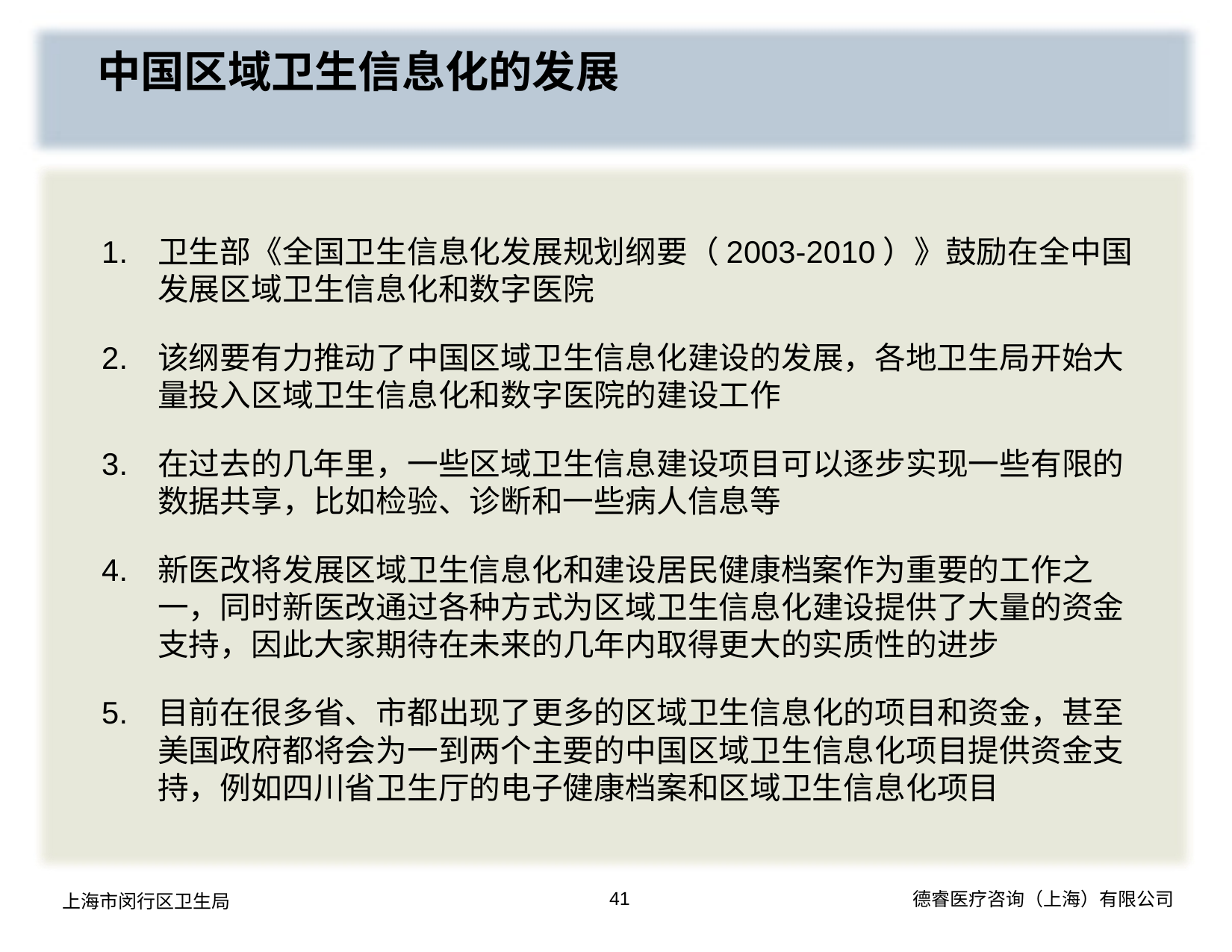

中国区域卫生信息化的发展
1.	卫生部《全国卫生信息化发展规划纲要（2003-2010）》鼓励在全中国发展区域卫生信息化和数字医院
2.	该纲要有力推动了中国区域卫生信息化建设的发展，各地卫生局开始大量投入区域卫生信息化和数字医院的建设工作
3.	在过去的几年里，一些区域卫生信息建设项目可以逐步实现一些有限的数据共享，比如检验、诊断和一些病人信息等
4.	新医改将发展区域卫生信息化和建设居民健康档案作为重要的工作之一，同时新医改通过各种方式为区域卫生信息化建设提供了大量的资金支持，因此大家期待在未来的几年内取得更大的实质性的进步
5.	目前在很多省、市都出现了更多的区域卫生信息化的项目和资金，甚至美国政府都将会为一到两个主要的中国区域卫生信息化项目提供资金支持，例如四川省卫生厅的电子健康档案和区域卫生信息化项目
41